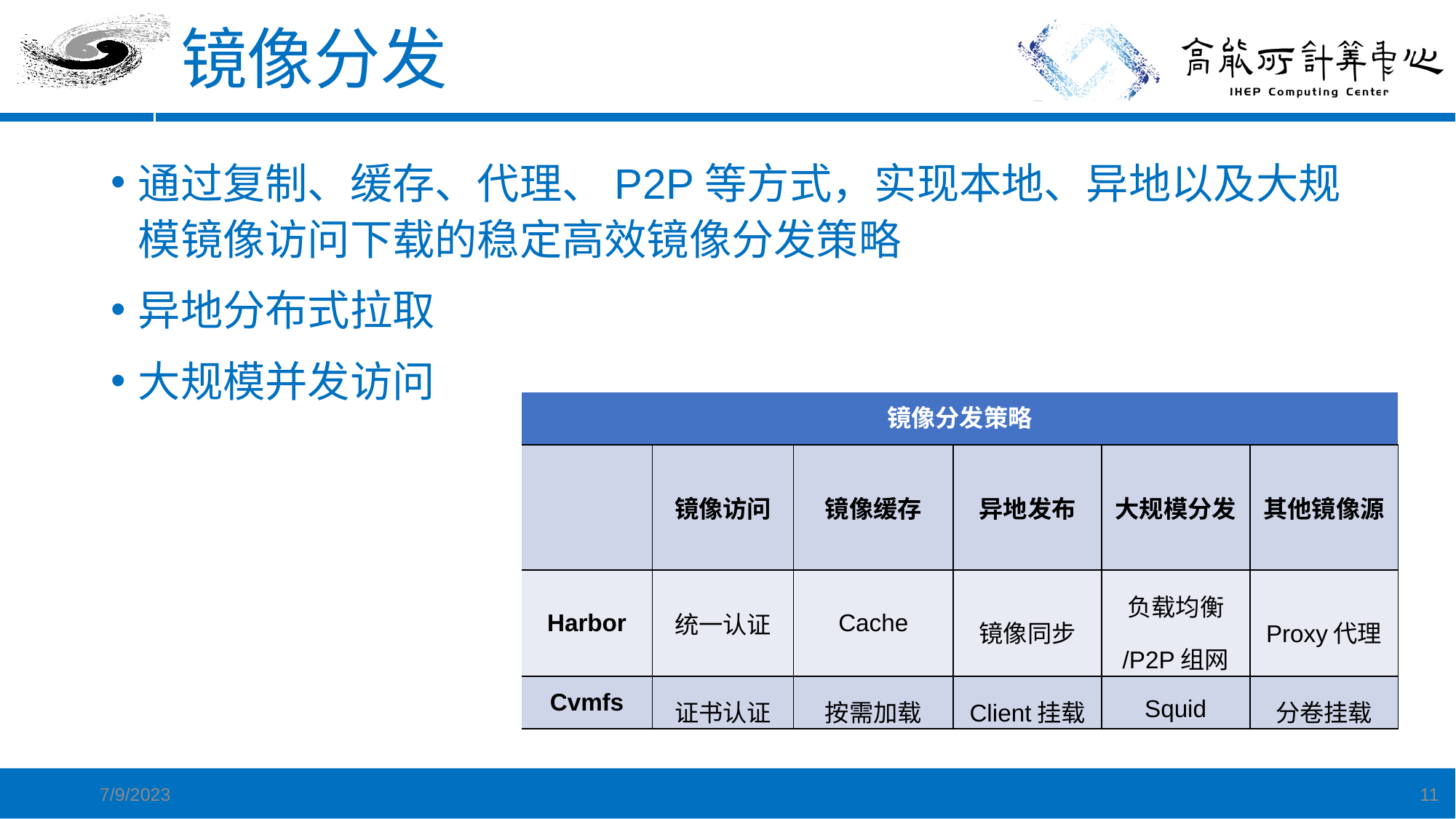

# 镜像分发
通过复制、缓存、代理、P2P等方式，实现本地、异地以及大规模镜像访问下载的稳定高效镜像分发策略
异地分布式拉取
大规模并发访问

| 镜像分发策略 |  |  |  |  |  |
| --- | --- | --- | --- | --- | --- |
|  | 镜像访问 | 镜像缓存 | 异地发布 | 大规模分发 | 其他镜像源 |
| Harbor | 统一认证 | Cache | 镜像同步 | 负载均衡 /P2P组网 | Proxy代理 |
| Cvmfs | 证书认证 | 按需加载 | Client挂载 | Squid | 分卷挂载 |
7/9/2023
11